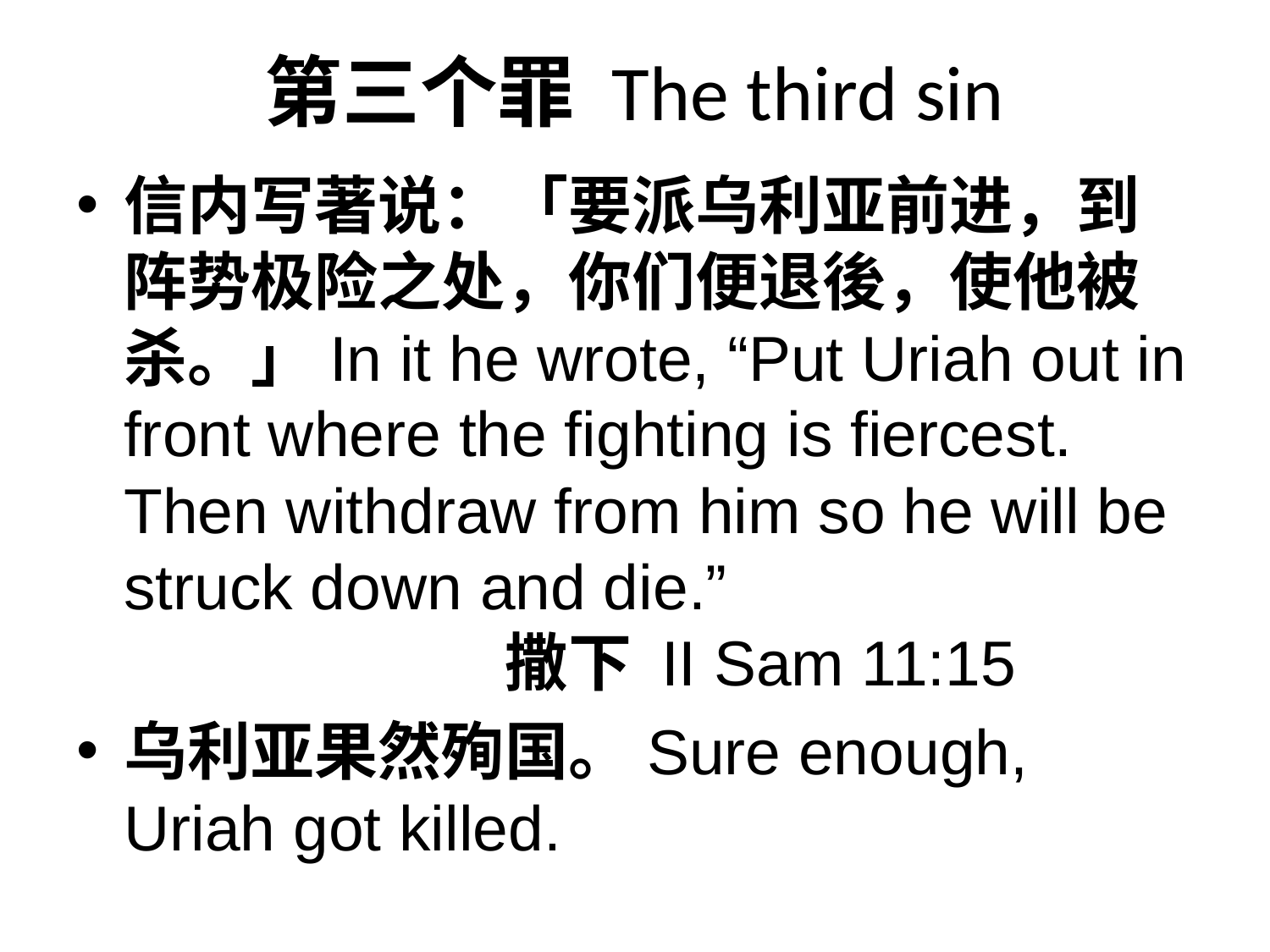

# 第三个罪 The third sin
信内写著说：「要派乌利亚前进，到阵势极险之处，你们便退後，使他被杀。」In it he wrote, “Put Uriah out in front where the fighting is fiercest. Then withdraw from him so he will be struck down and die.” 							撒下 II Sam 11:15
乌利亚果然殉国。Sure enough, Uriah got killed.